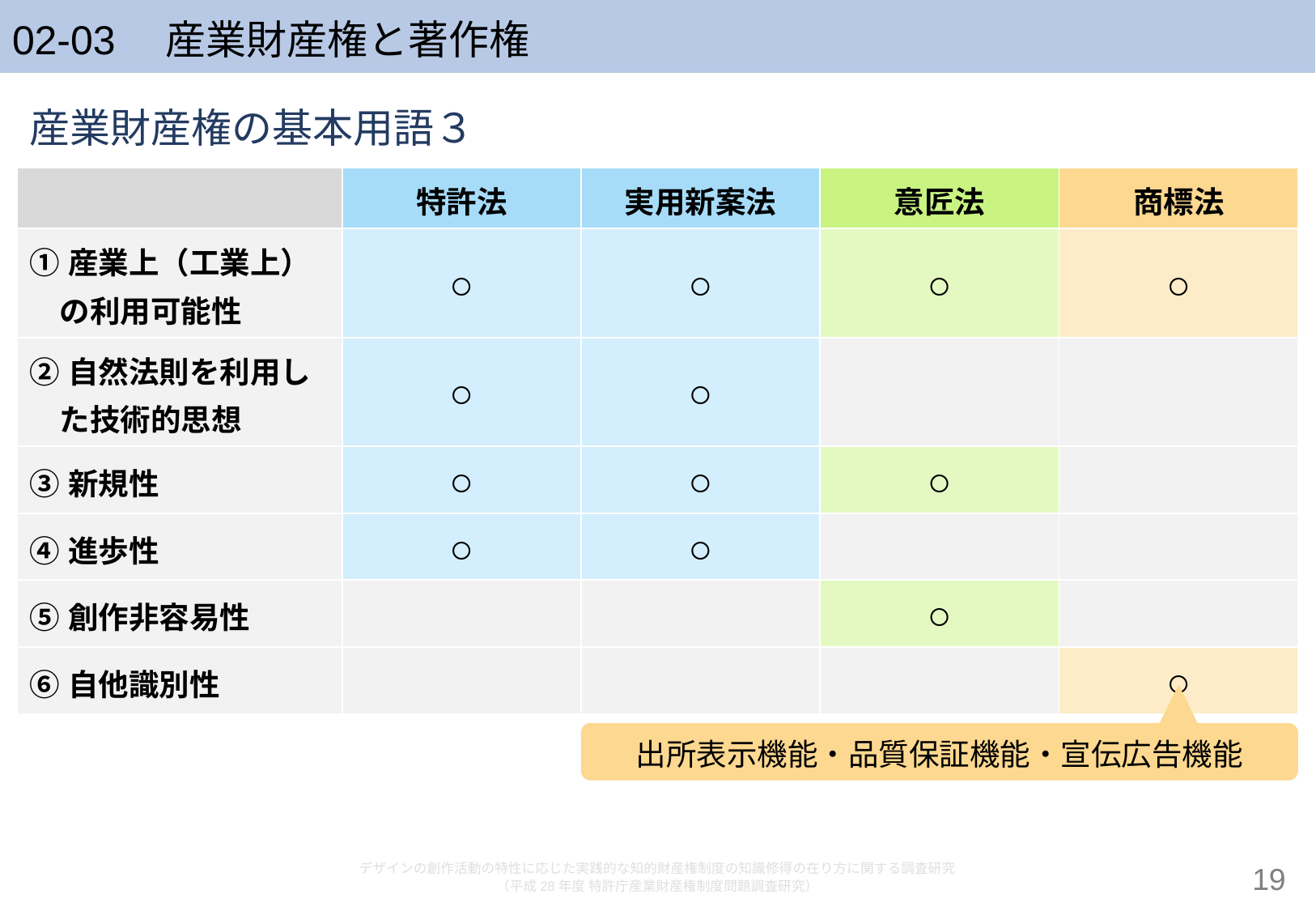

# 02-03　産業財産権と著作権
産業財産権の基本用語３
|  | 特許法 | 実用新案法 | 意匠法 | 商標法 |
| --- | --- | --- | --- | --- |
| ①産業上（工業上） 　の利用可能性 | ○ | ○ | ○ | ○ |
| ②自然法則を利用し 　た技術的思想 | ○ | ○ |  |  |
| ③新規性 | ○ | ○ | ○ |  |
| ④進歩性 | ○ | ○ |  |  |
| ⑤創作非容易性 |  |  | ○ |  |
| ⑥自他識別性 |  |  |  | ○ |

出所表示機能・品質保証機能・宣伝広告機能
デザインの創作活動の特性に応じた実践的な知的財産権制度の知識修得の在り方に関する調査研究
（平成28年度 特許庁産業財産権制度問題調査研究）
19